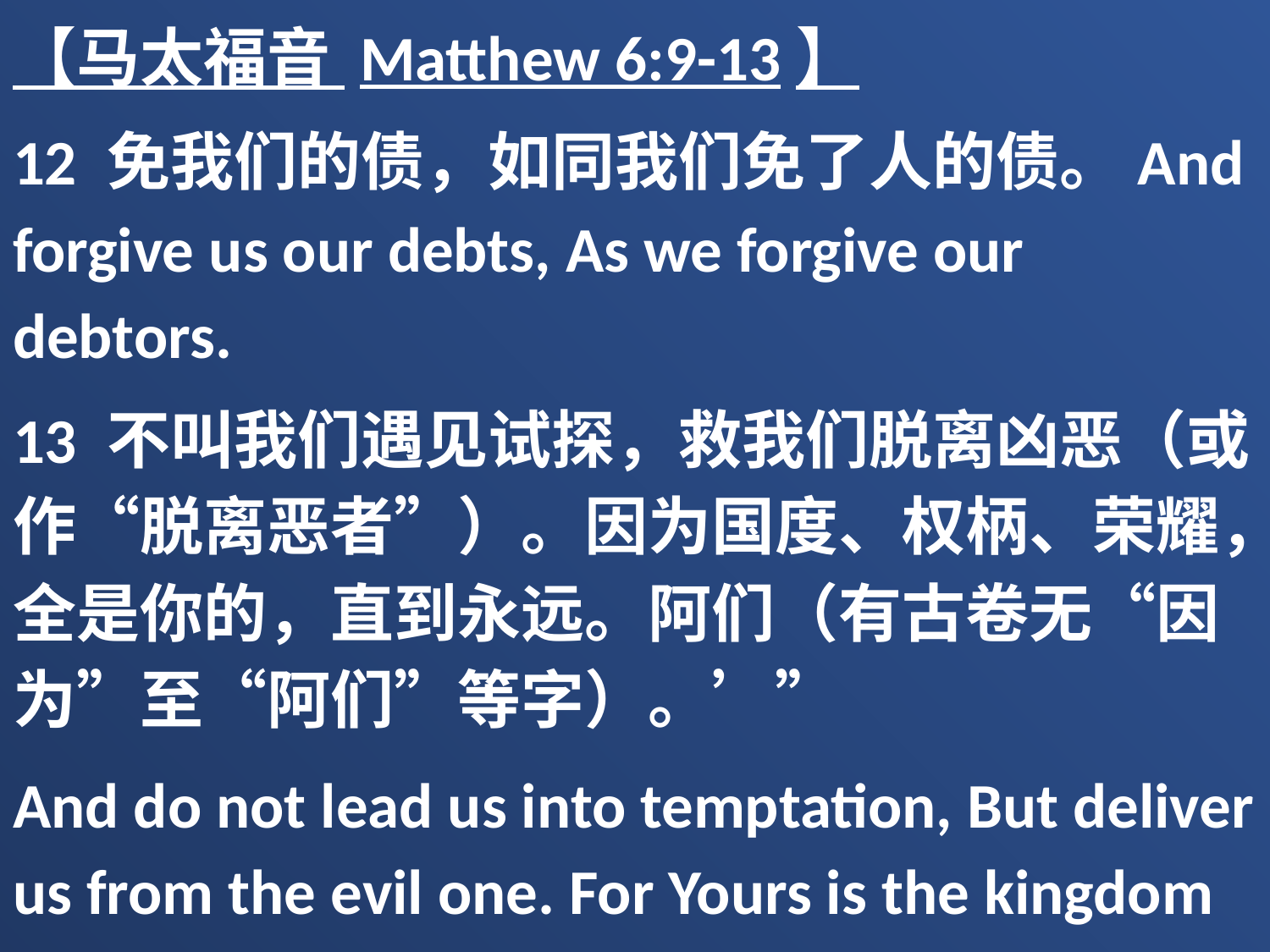

【马太福音 Matthew 6:9-13】
12 免我们的债，如同我们免了人的债。And forgive us our debts, As we forgive our debtors.
13 不叫我们遇见试探，救我们脱离凶恶（或作“脱离恶者”）。因为国度、权柄、荣耀，全是你的，直到永远。阿们（有古卷无“因为”至“阿们”等字）。’”
And do not lead us into temptation, But deliver us from the evil one. For Yours is the kingdom and the power and the glory forever. Amen.